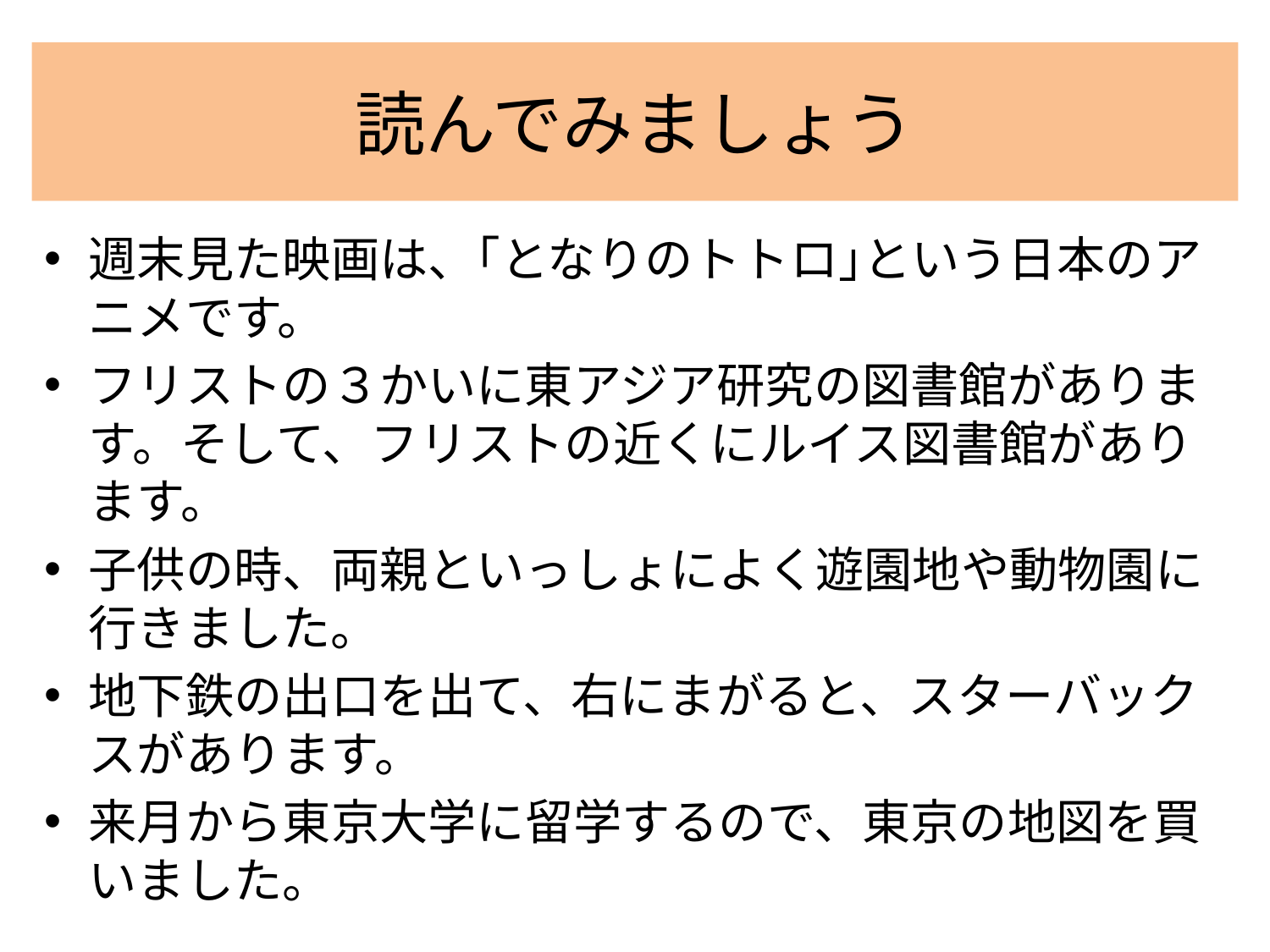

# 読んでみましょう
週末見た映画は、｢となりのトトロ｣という日本のアニメです。
フリストの３かいに東アジア研究の図書館があります。そして、フリストの近くにルイス図書館があります。
子供の時、両親といっしょによく遊園地や動物園に行きました。
地下鉄の出口を出て、右にまがると、スターバックスがあります。
来月から東京大学に留学するので、東京の地図を買いました。